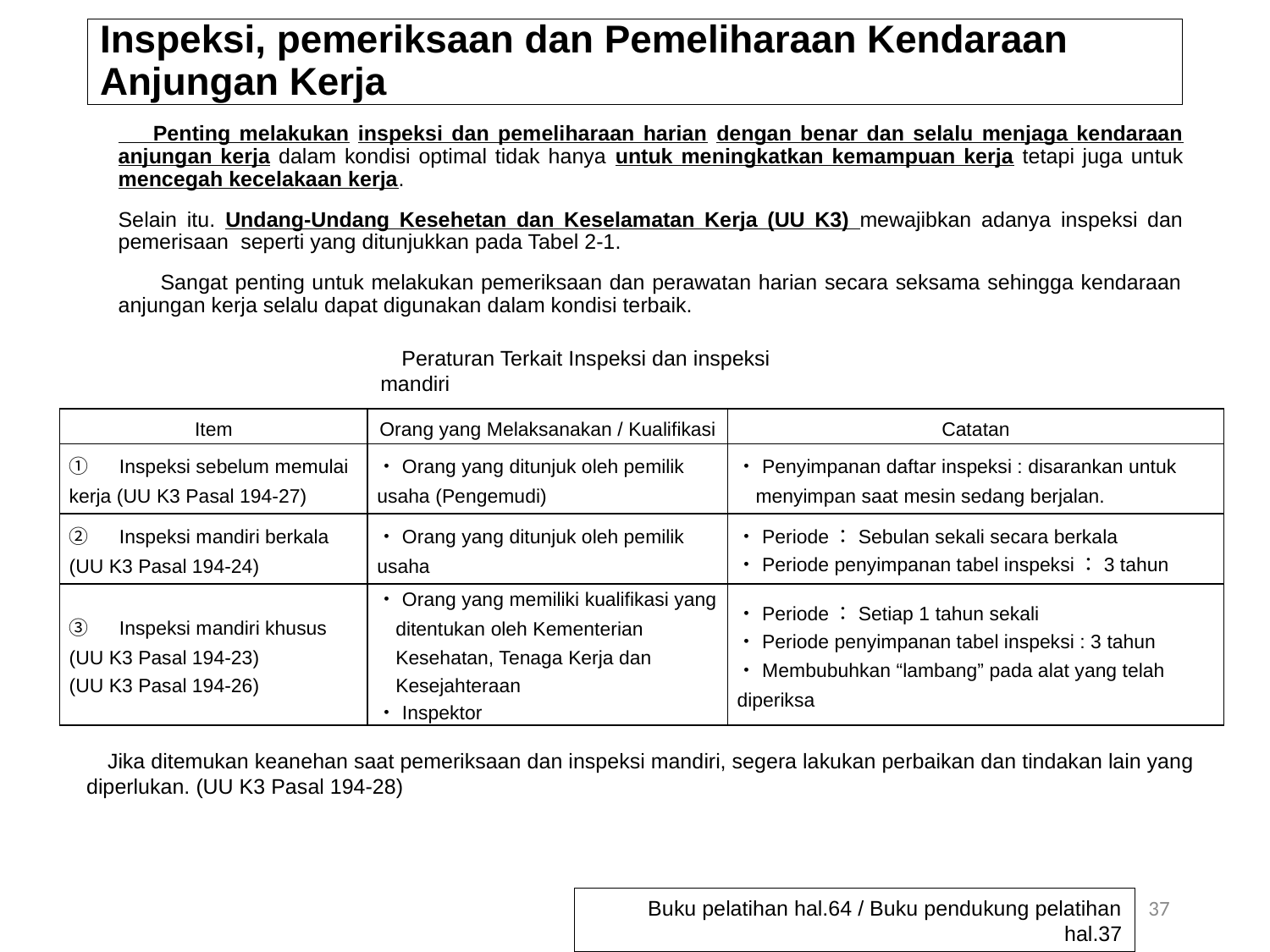

# Inspeksi, pemeriksaan dan Pemeliharaan Kendaraan Anjungan Kerja
    Penting melakukan inspeksi dan pemeliharaan harian dengan benar dan selalu menjaga kendaraan anjungan kerja dalam kondisi optimal tidak hanya untuk meningkatkan kemampuan kerja tetapi juga untuk mencegah kecelakaan kerja.
Selain itu. Undang-Undang Kesehetan dan Keselamatan Kerja (UU K3) mewajibkan adanya inspeksi dan pemerisaan  seperti yang ditunjukkan pada Tabel 2-1.
   Sangat penting untuk melakukan pemeriksaan dan perawatan harian secara seksama sehingga kendaraan anjungan kerja selalu dapat digunakan dalam kondisi terbaik.

Peraturan Terkait Inspeksi dan inspeksi mandiri
| Item | Orang yang Melaksanakan / Kualifikasi | Catatan |
| --- | --- | --- |
| ①　Inspeksi sebelum memulai kerja (UU K3 Pasal 194-27) | ・Orang yang ditunjuk oleh pemilik usaha (Pengemudi) | ・Penyimpanan daftar inspeksi : disarankan untuk menyimpan saat mesin sedang berjalan. |
| ②　Inspeksi mandiri berkala (UU K3 Pasal 194-24) | ・Orang yang ditunjuk oleh pemilik usaha | ・Periode：Sebulan sekali secara berkala ・Periode penyimpanan tabel inspeksi：3 tahun |
| ③　Inspeksi mandiri khusus (UU K3 Pasal 194-23) (UU K3 Pasal 194-26) | ・Orang yang memiliki kualifikasi yang ditentukan oleh Kementerian Kesehatan, Tenaga Kerja dan Kesejahteraan ・Inspektor | ・Periode：Setiap 1 tahun sekali ・Periode penyimpanan tabel inspeksi : 3 tahun ・Membubuhkan “lambang” pada alat yang telah diperiksa |
Jika ditemukan keanehan saat pemeriksaan dan inspeksi mandiri, segera lakukan perbaikan dan tindakan lain yang diperlukan. (UU K3 Pasal 194-28)
37
Buku pelatihan hal.64 / Buku pendukung pelatihan hal.37